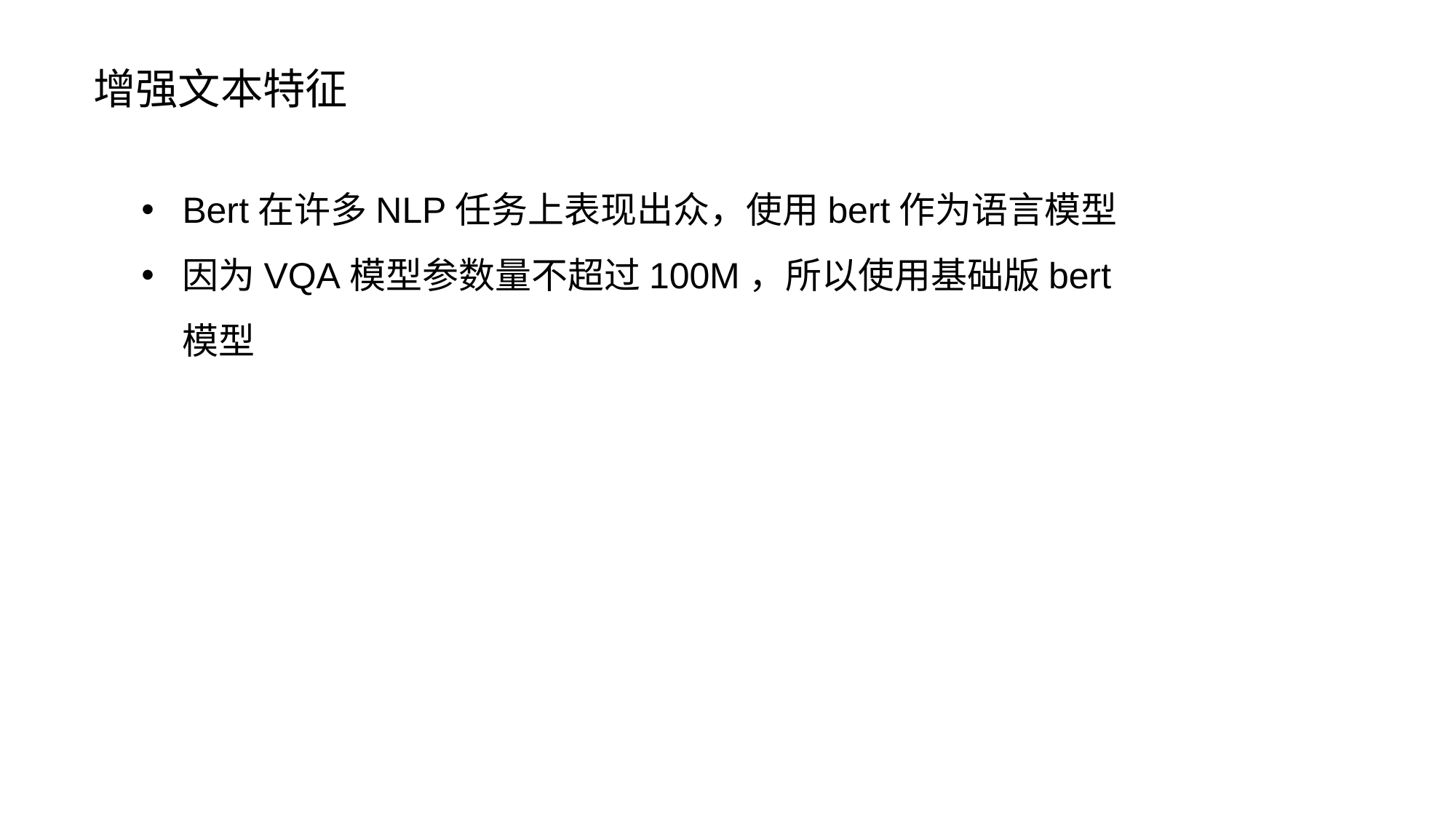

增强文本特征
Bert在许多NLP任务上表现出众，使用bert作为语言模型
因为VQA模型参数量不超过100M，所以使用基础版bert模型